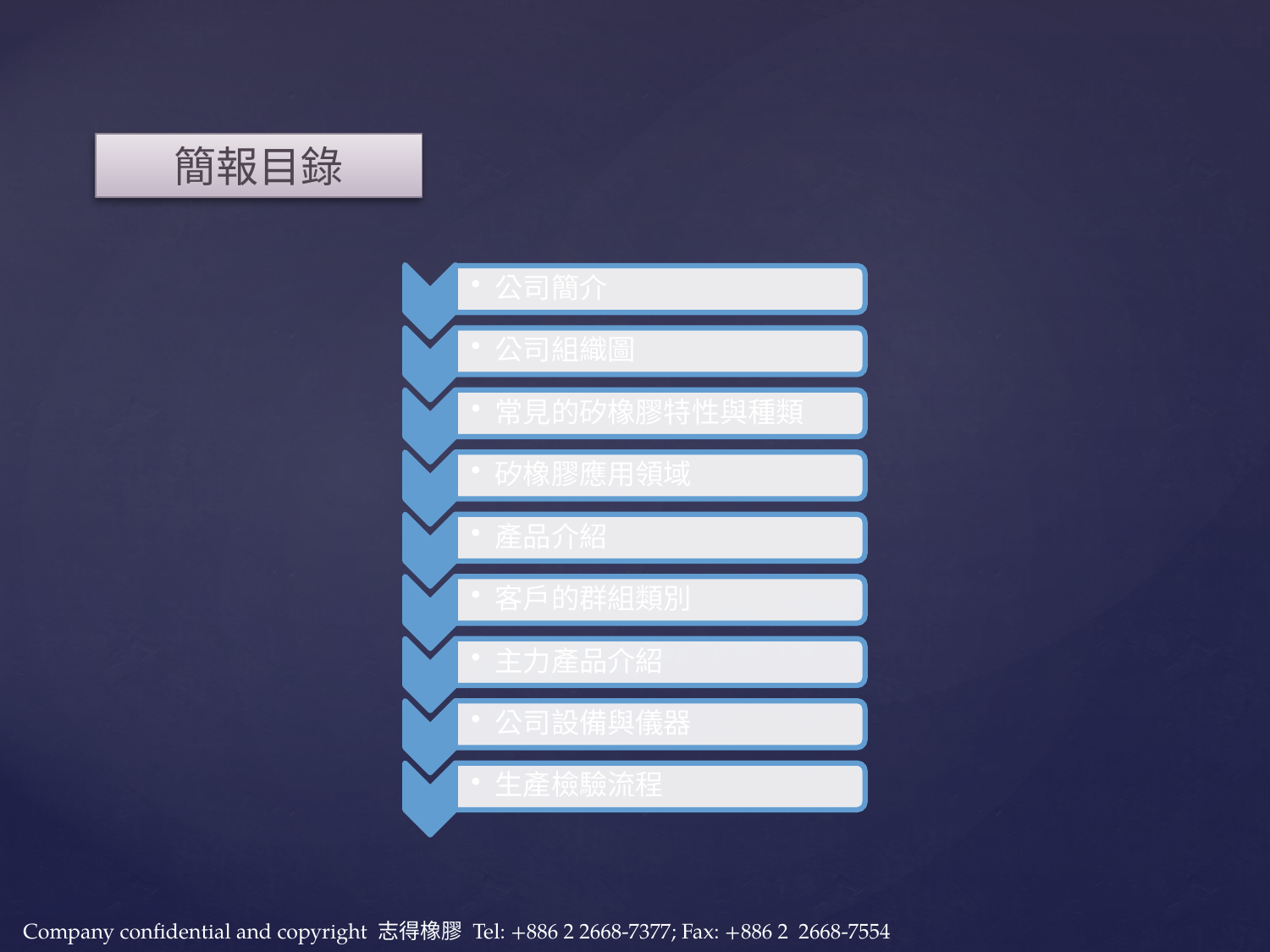

簡報目錄

公司簡介

公司組織圖

常見的矽橡膠特性與種類

矽橡膠應用領域

產品介紹

客戶的群組類別

主力產品介紹

公司設備與儀器

生產檢驗流程
Company confidential and copyright 志得橡膠 Tel: +886 2 2668-7377; Fax: +886 2  2668-7554